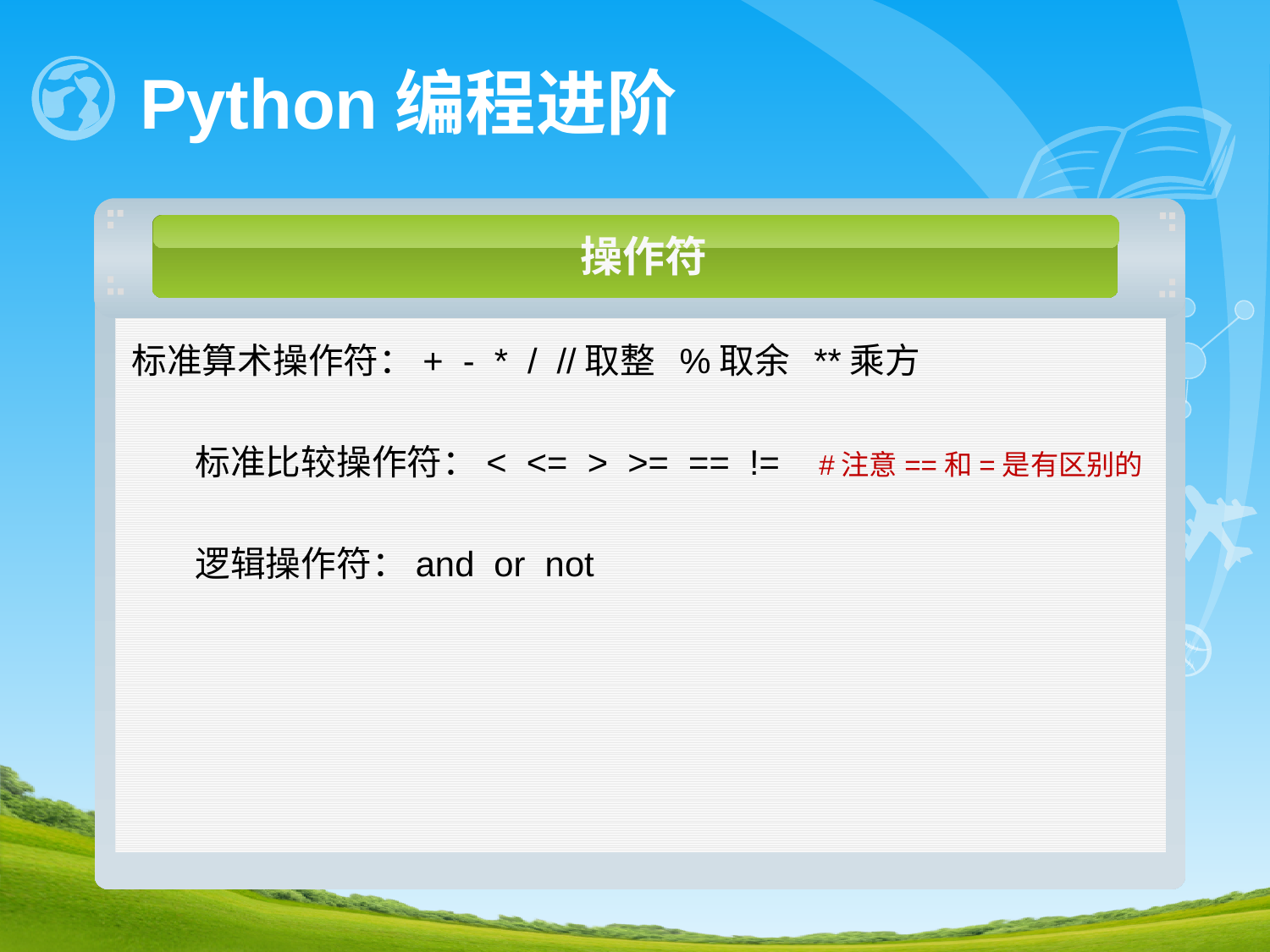

# Python编程进阶

操作符

标准算术操作符：+  -  *  /  //取整  %取余  **乘方

标准比较操作符：<  <=  >  >=  ==  !=    #注意==和=是有区别的

逻辑操作符：and  or  not